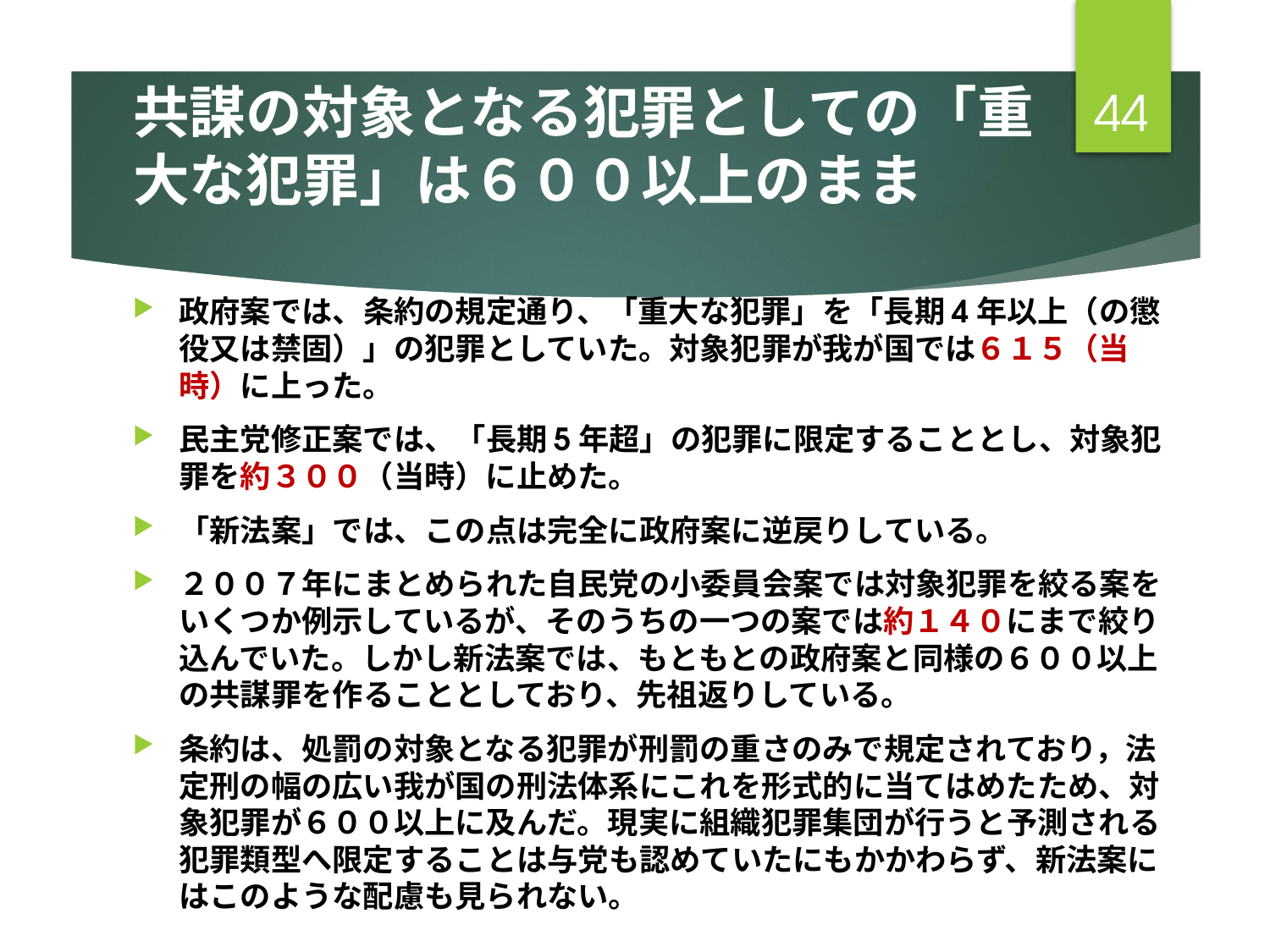

44
# 共謀の対象となる犯罪としての「重大な犯罪」は６００以上のまま
政府案では、条約の規定通り、「重大な犯罪」を「長期4年以上（の懲役又は禁固）」の犯罪としていた。対象犯罪が我が国では６１５（当時）に上った。
民主党修正案では、「長期5年超」の犯罪に限定することとし、対象犯罪を約３００（当時）に止めた。
「新法案」では、この点は完全に政府案に逆戻りしている。
２００７年にまとめられた自民党の小委員会案では対象犯罪を絞る案をいくつか例示しているが、そのうちの一つの案では約１４０にまで絞り込んでいた。しかし新法案では、もともとの政府案と同様の６００以上の共謀罪を作ることとしており、先祖返りしている。
条約は、処罰の対象となる犯罪が刑罰の重さのみで規定されており，法定刑の幅の広い我が国の刑法体系にこれを形式的に当てはめたため、対象犯罪が６００以上に及んだ。現実に組織犯罪集団が行うと予測される犯罪類型へ限定することは与党も認めていたにもかかわらず、新法案にはこのような配慮も見られない。